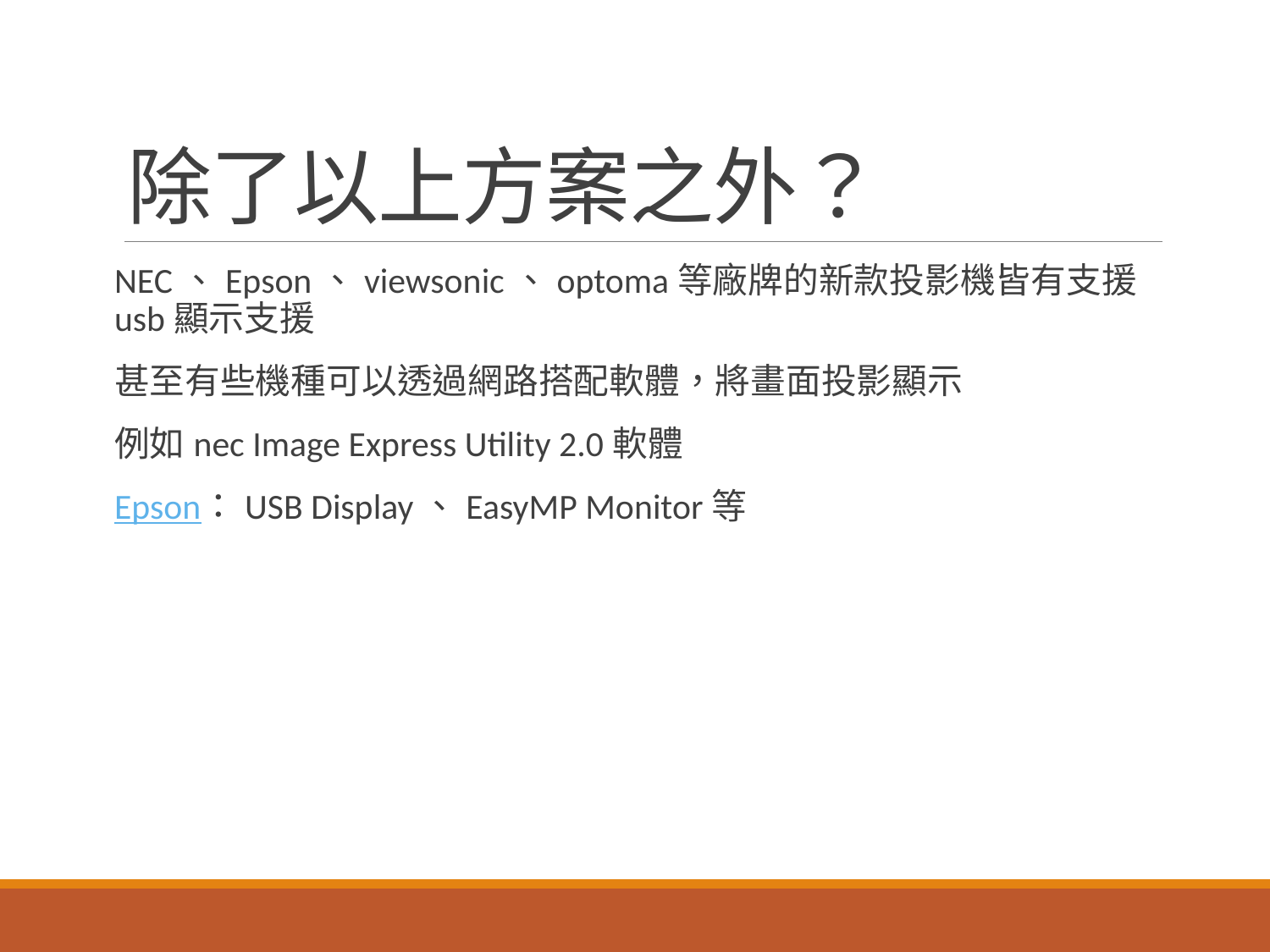

# 除了以上方案之外？
NEC、Epson、viewsonic、optoma等廠牌的新款投影機皆有支援usb顯示支援
甚至有些機種可以透過網路搭配軟體，將畫面投影顯示
例如nec Image Express Utility 2.0軟體
Epson：USB Display、EasyMP Monitor等